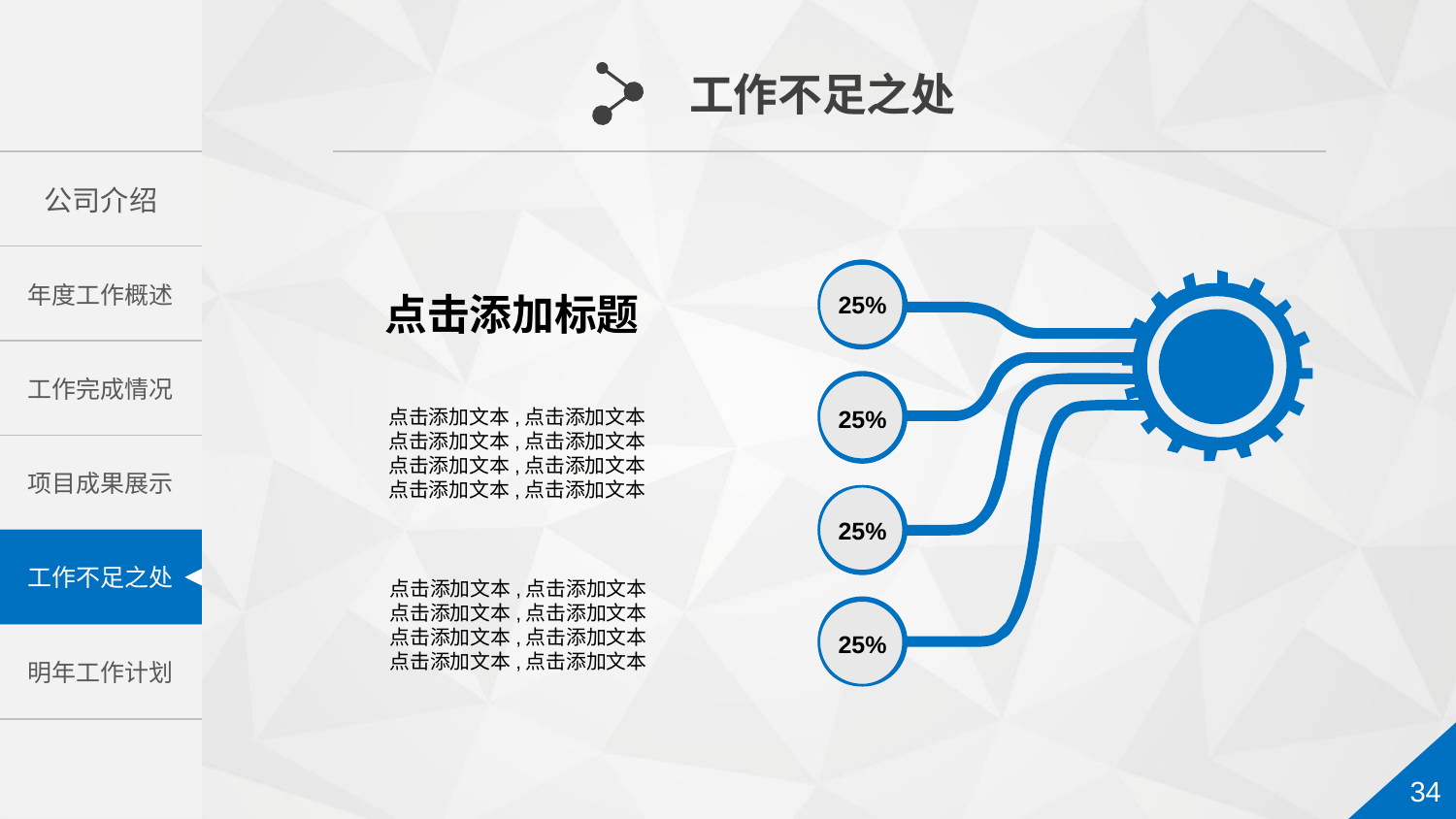

工作不足之处

25%

点击添加标题

25%

25%
点击添加文本,点击添加文本
点击添加文本,点击添加文本
点击添加文本,点击添加文本
点击添加文本,点击添加文本

25%
点击添加文本,点击添加文本
点击添加文本,点击添加文本
点击添加文本,点击添加文本
点击添加文本,点击添加文本